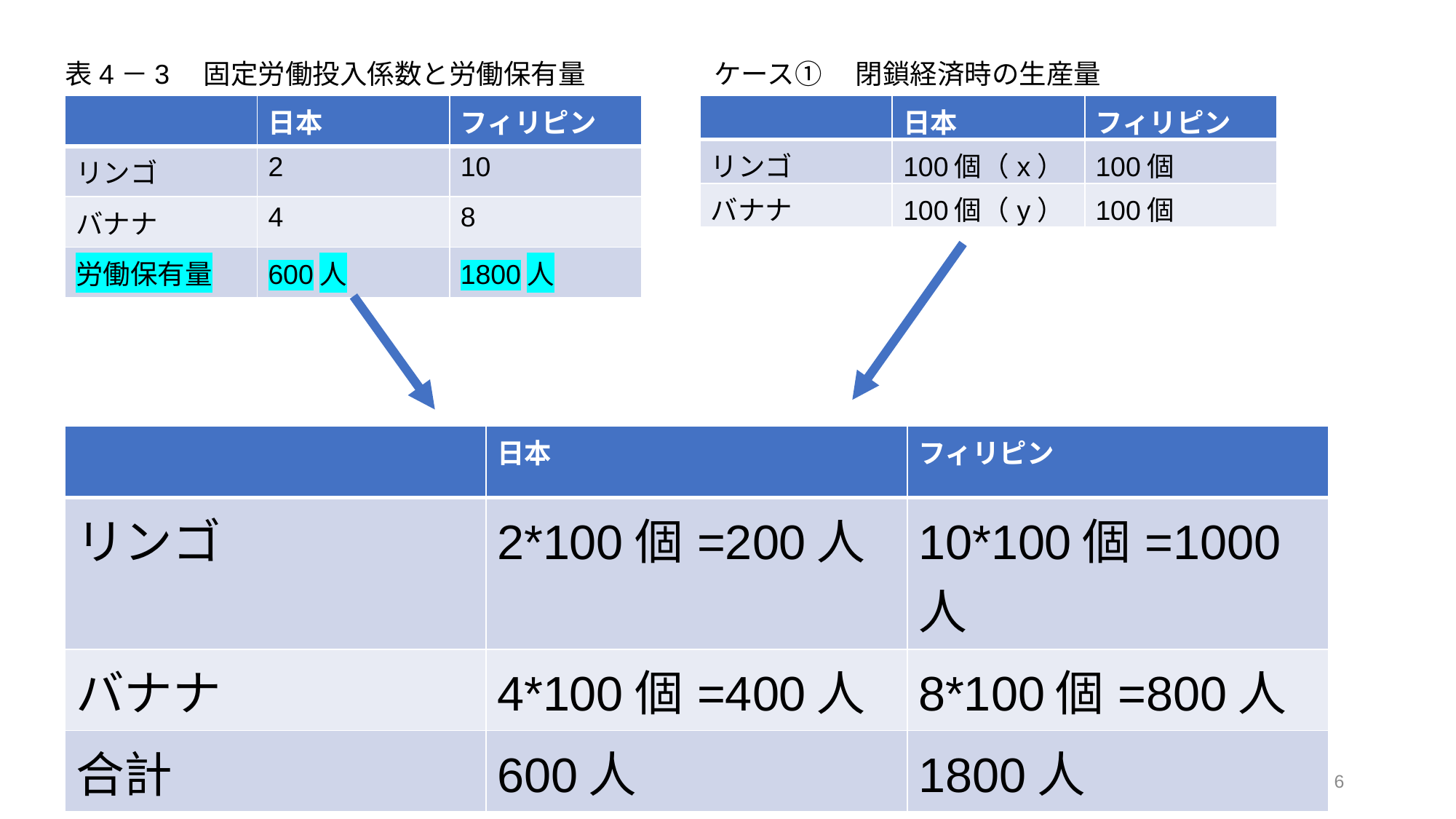

表4－3　固定労働投入係数と労働保有量
ケース① 　閉鎖経済時の生産量
|  | 日本 | フィリピン |
| --- | --- | --- |
| リンゴ | 2 | 10 |
| バナナ | 4 | 8 |
| 労働保有量 | 600人 | 1800人 |
|  | 日本 | フィリピン |
| --- | --- | --- |
| リンゴ | 100個（x） | 100個 |
| バナナ | 100個（y） | 100個 |
|  | 日本 | フィリピン |
| --- | --- | --- |
| リンゴ | 2\*100個=200人 | 10\*100個=1000人 |
| バナナ | 4\*100個=400人 | 8\*100個=800人 |
| 合計 | 600人 | 1800人 |
6